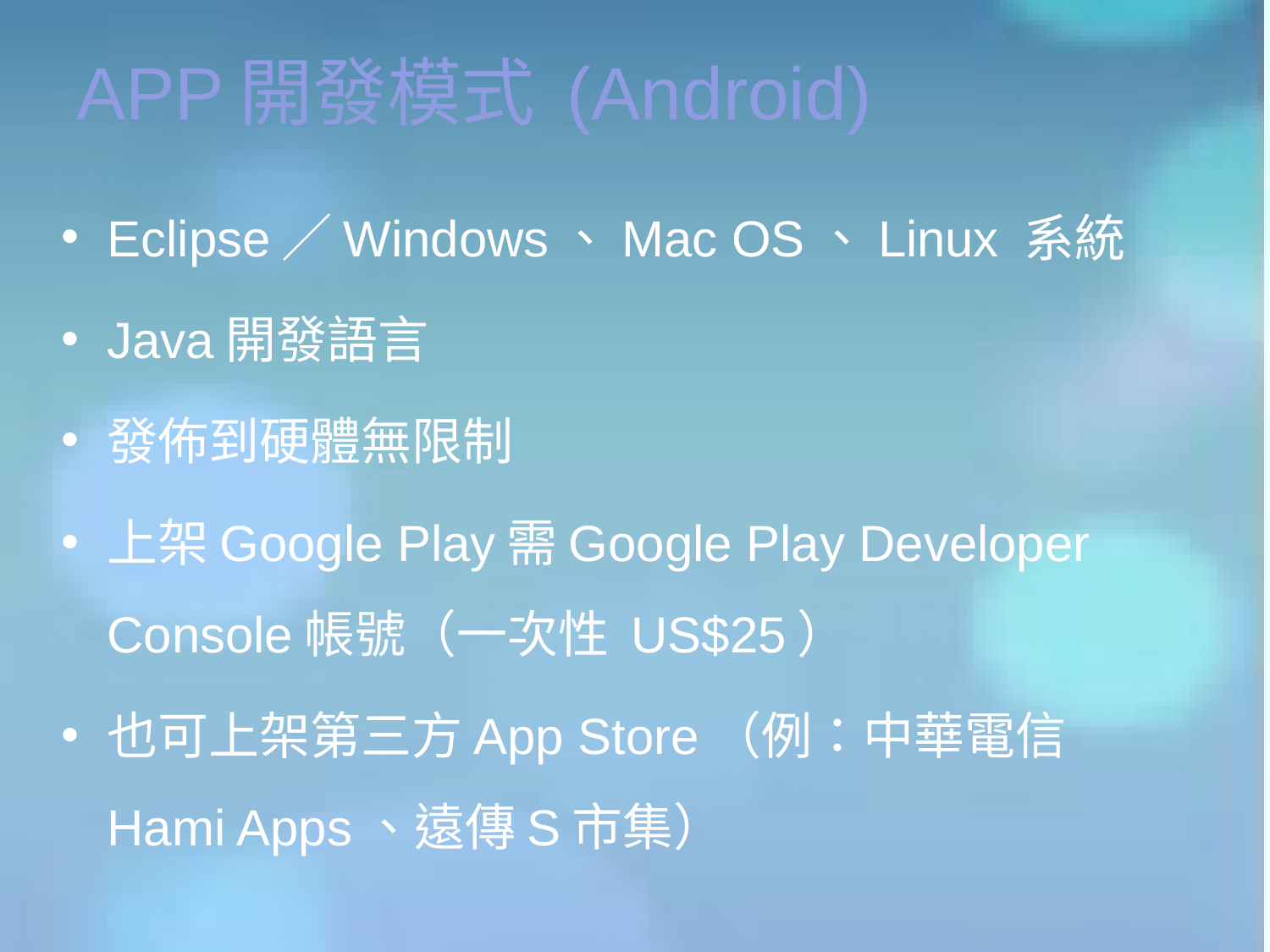

# APP開發模式 (Android)
Eclipse／Windows、Mac OS、Linux 系統
Java開發語言
發佈到硬體無限制
上架Google Play需Google Play Developer Console帳號（一次性 US$25）
也可上架第三方App Store（例：中華電信Hami Apps、遠傳S市集）